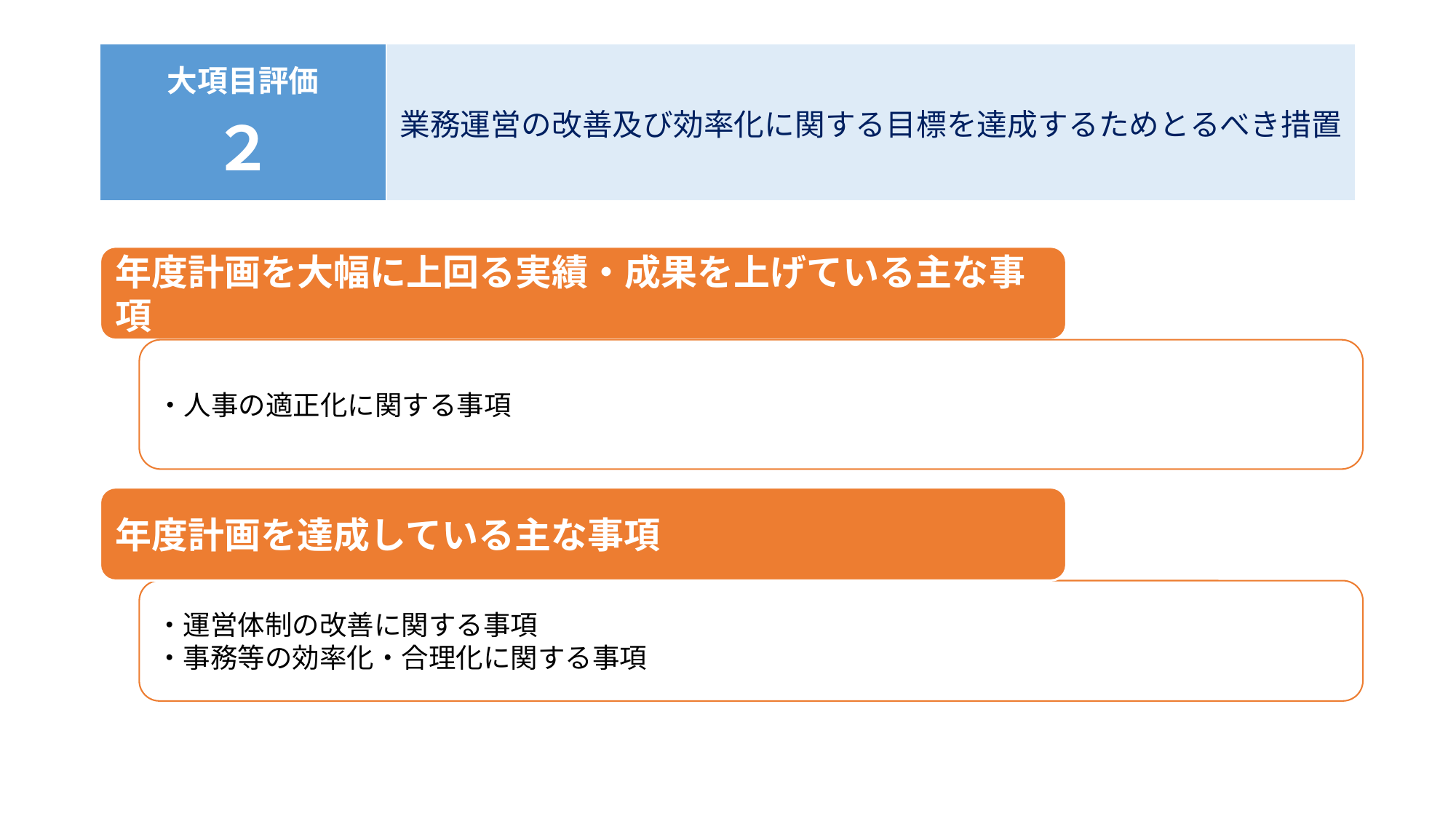

#
| 大項目評価 ２ | 業務運営の改善及び効率化に関する目標を達成するためとるべき措置 |
| --- | --- |
年度計画を大幅に上回る実績・成果を上げている主な事項
・人事の適正化に関する事項
年度計画を達成している主な事項
・運営体制の改善に関する事項
・事務等の効率化・合理化に関する事項